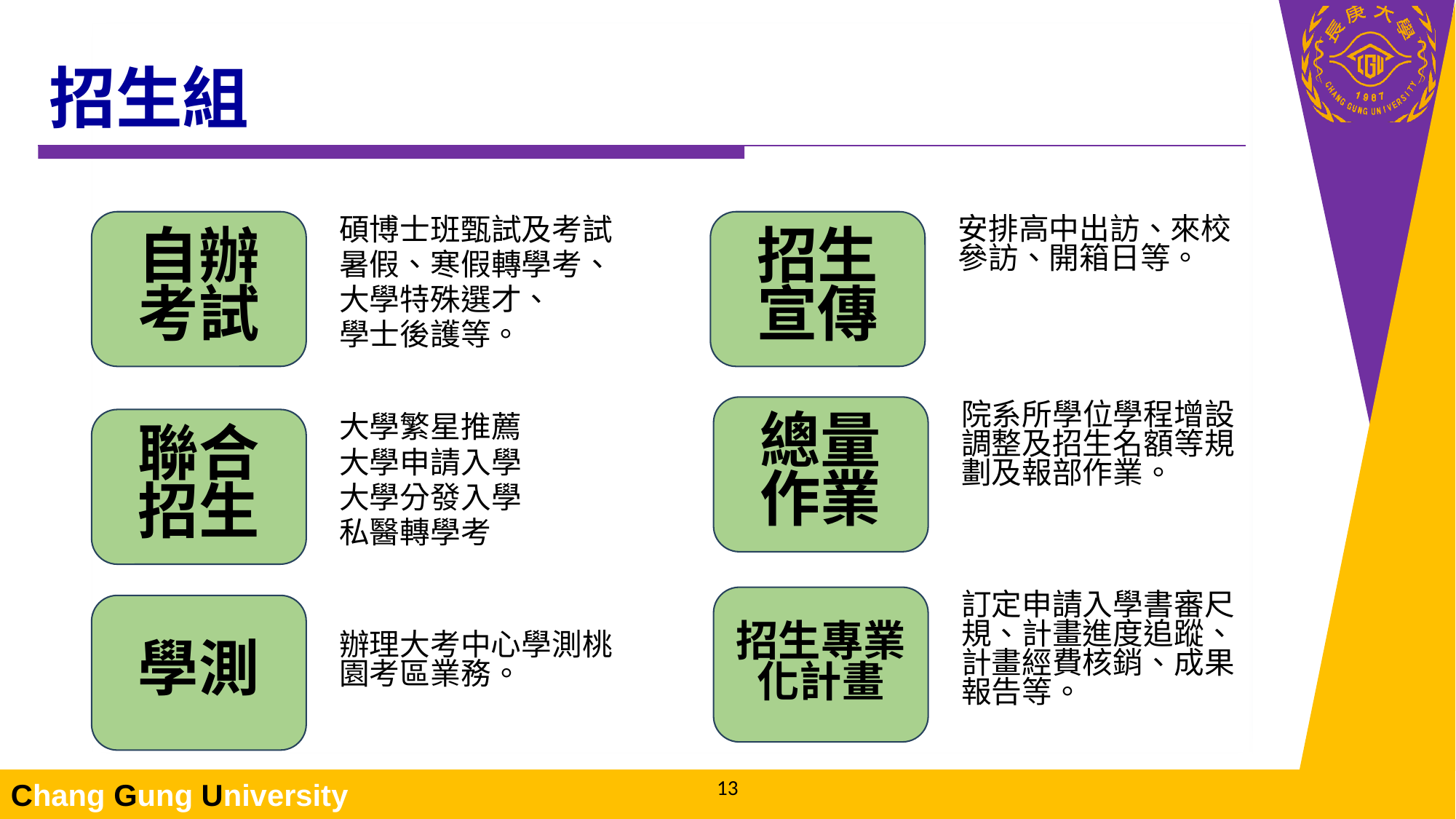

# 招生組
自辦考試
碩博士班甄試及考試
暑假、寒假轉學考、
大學特殊選才、
學士後護等。
招生宣傳
安排高中出訪、來校參訪、開箱日等。
總量作業
院系所學位學程增設調整及招生名額等規劃及報部作業。
聯合招生
大學繁星推薦
大學申請入學
大學分發入學
私醫轉學考
招生專業化計畫
訂定申請入學書審尺規、計畫進度追蹤、計畫經費核銷、成果報告等。
學測
辦理大考中心學測桃園考區業務。
13